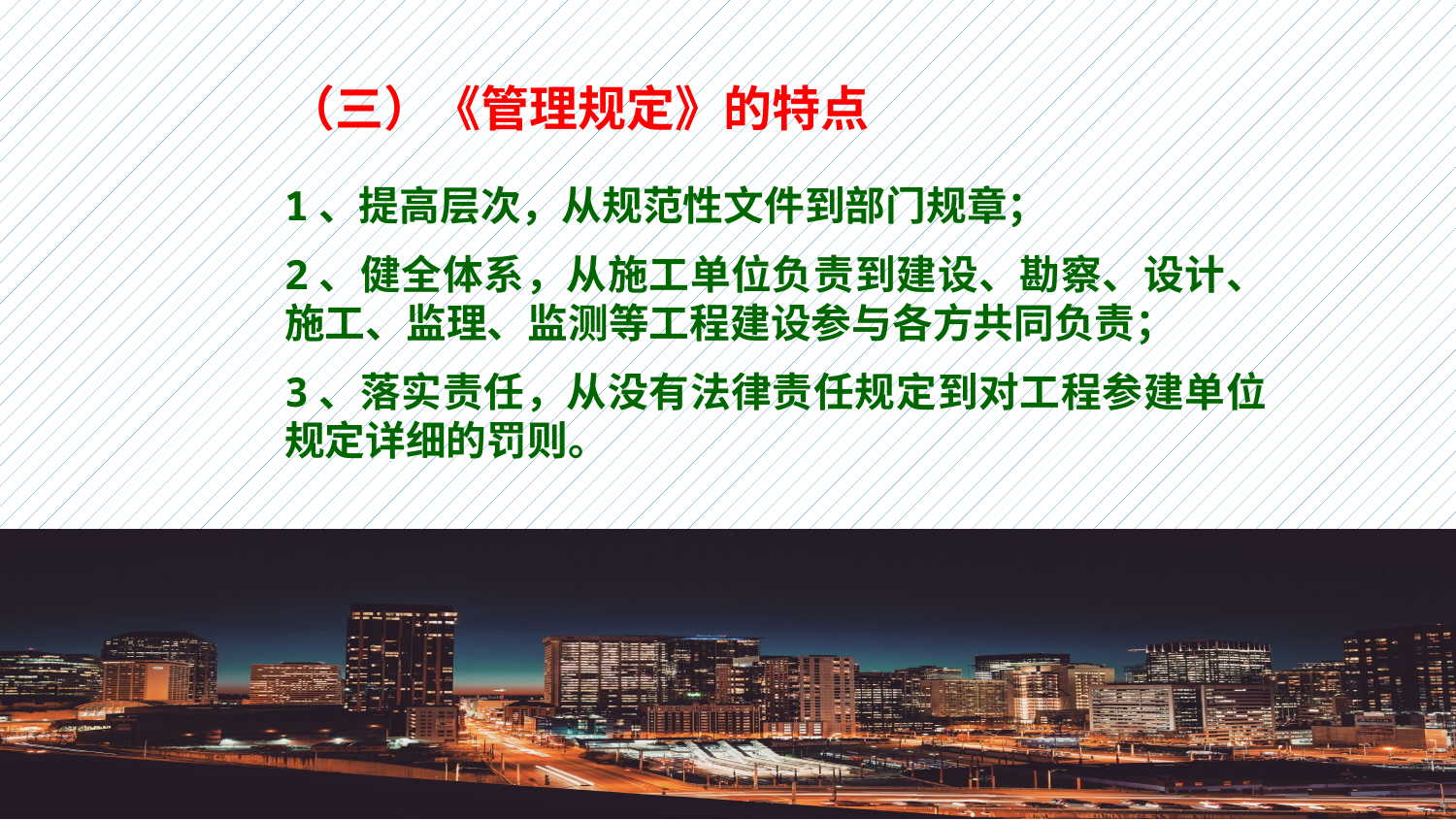

（三）《管理规定》的特点
1、提高层次，从规范性文件到部门规章；
2、健全体系，从施工单位负责到建设、勘察、设计、施工、监理、监测等工程建设参与各方共同负责；
3、落实责任，从没有法律责任规定到对工程参建单位规定详细的罚则。